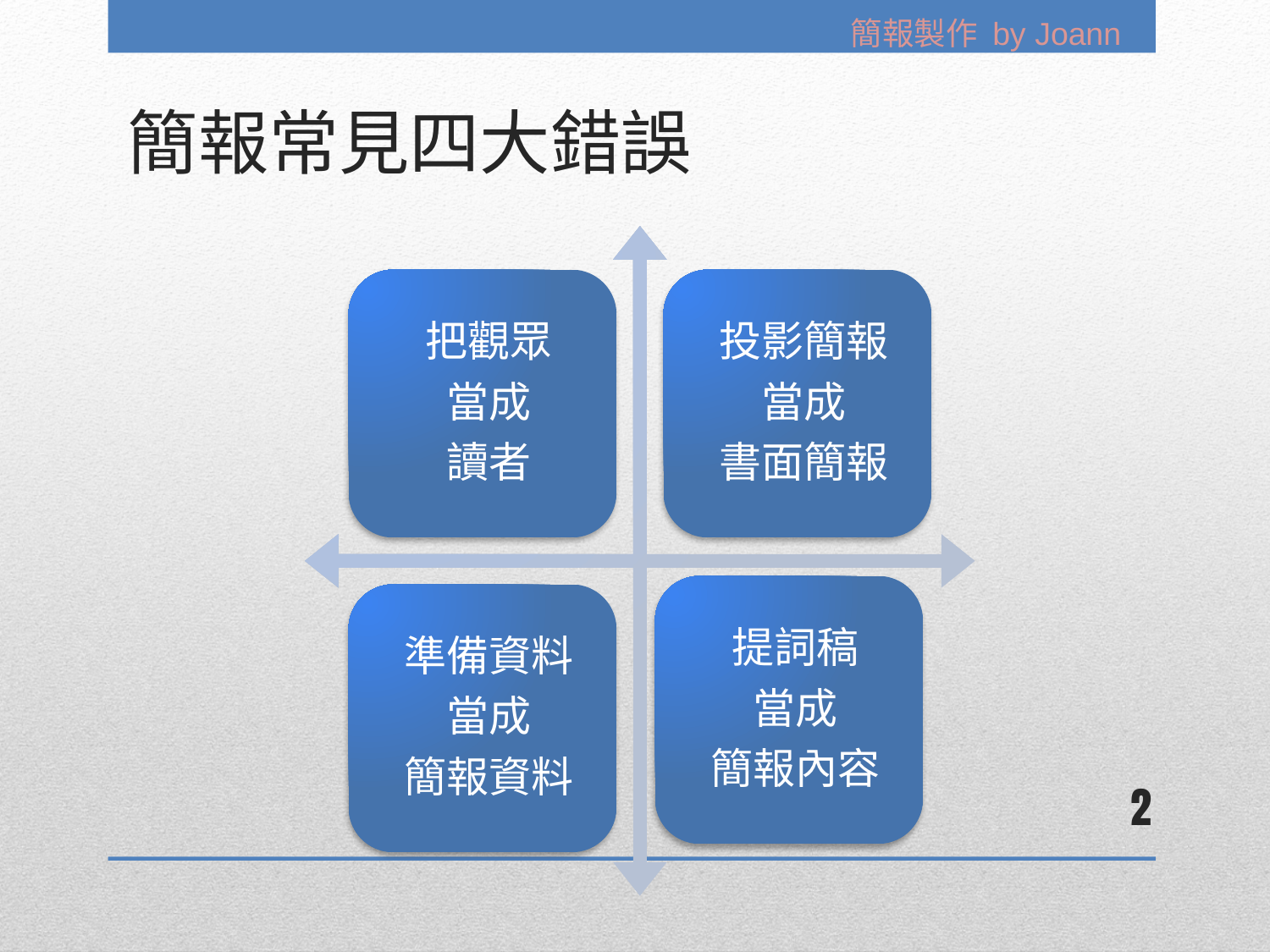

# 簡報常見四大錯誤
把觀眾
當成
讀者
投影簡報
當成
書面簡報
準備資料
當成
簡報資料
提詞稿
當成
簡報內容
2